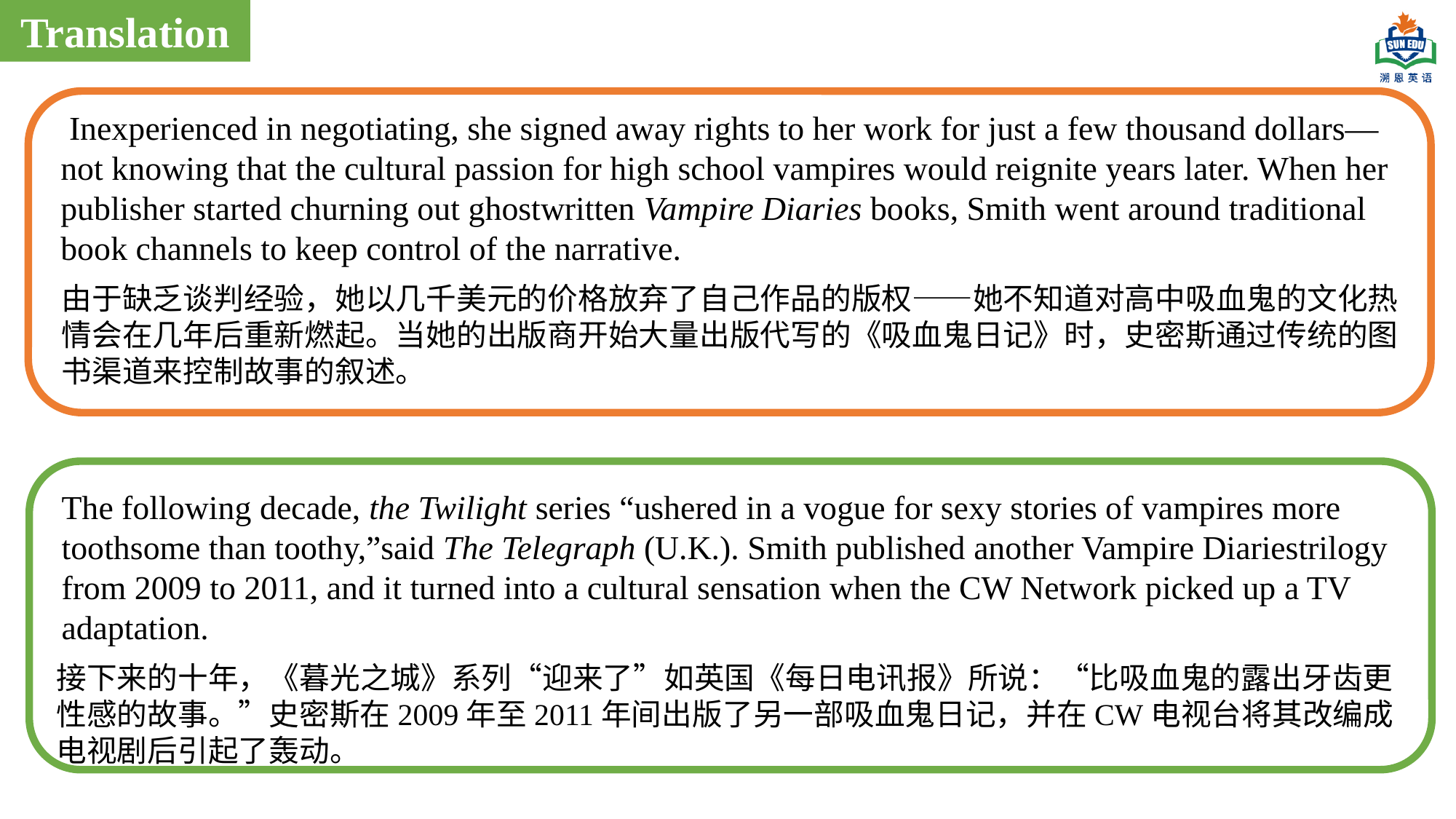

Translation

 Inexperienced in negotiating, she signed away rights to her work for just a few thousand dollars—not knowing that the cultural passion for high school vampires would reignite years later. When her publisher started churning out ghostwritten Vampire Diaries books, Smith went around traditional book channels to keep control of the narrative.
由于缺乏谈判经验，她以几千美元的价格放弃了自己作品的版权——她不知道对高中吸血鬼的文化热情会在几年后重新燃起。当她的出版商开始大量出版代写的《吸血鬼日记》时，史密斯通过传统的图书渠道来控制故事的叙述。

The following decade, the Twilight series “ushered in a vogue for sexy stories of vampires more toothsome than toothy,”said The Telegraph (U.K.). Smith published another Vampire Diariestrilogy from 2009 to 2011, and it turned into a cultural sensation when the CW Network picked up a TV adaptation.
接下来的十年，《暮光之城》系列“迎来了”如英国《每日电讯报》所说：“比吸血鬼的露出牙齿更性感的故事。”史密斯在2009年至2011年间出版了另一部吸血鬼日记，并在CW电视台将其改编成电视剧后引起了轰动。